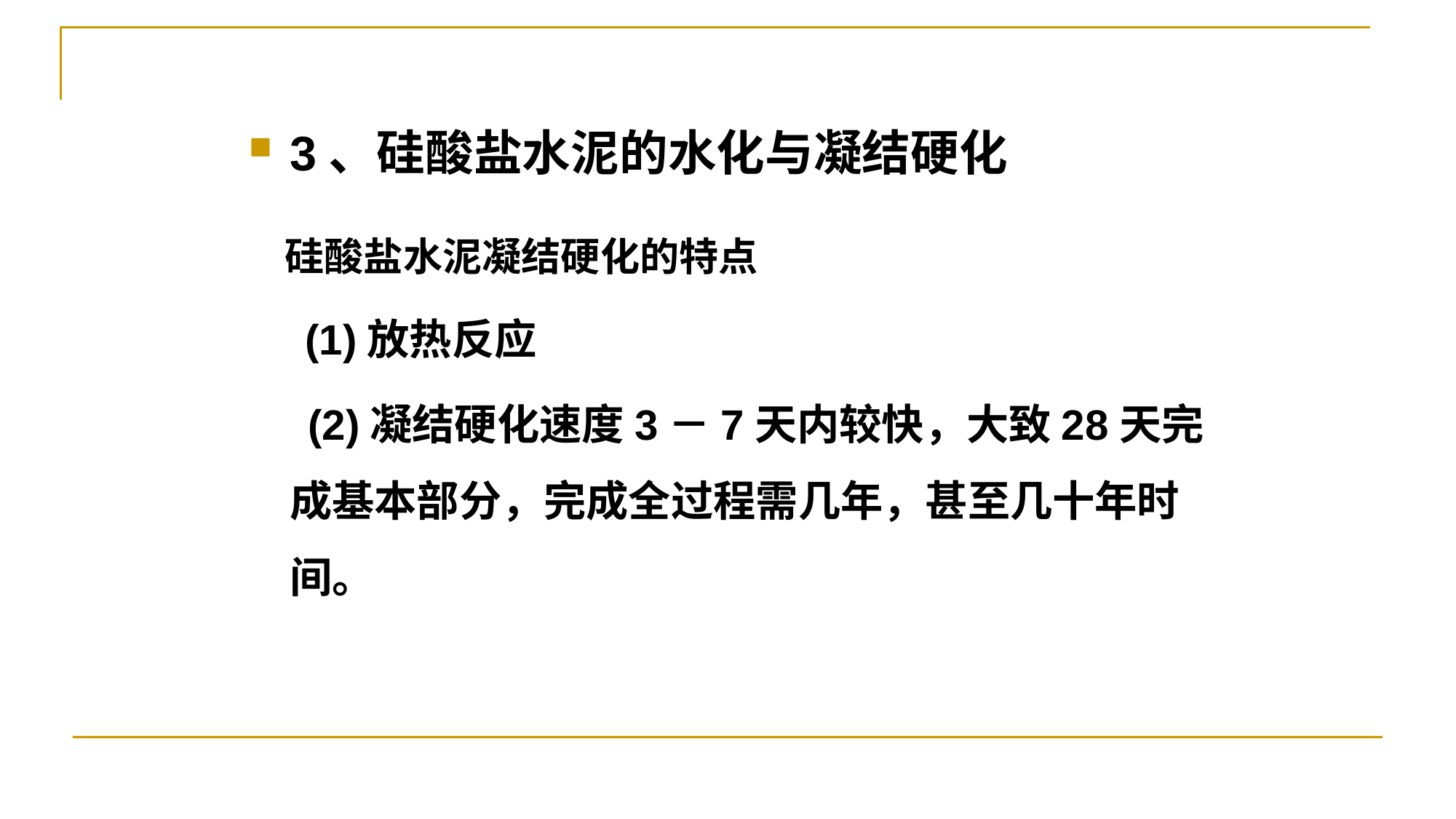

3、硅酸盐水泥的水化与凝结硬化

   硅酸盐水泥凝结硬化的特点
     (1)放热反应
     (2)凝结硬化速度3－7天内较快，大致28天完成基本部分，完成全过程需几年，甚至几十年时间。